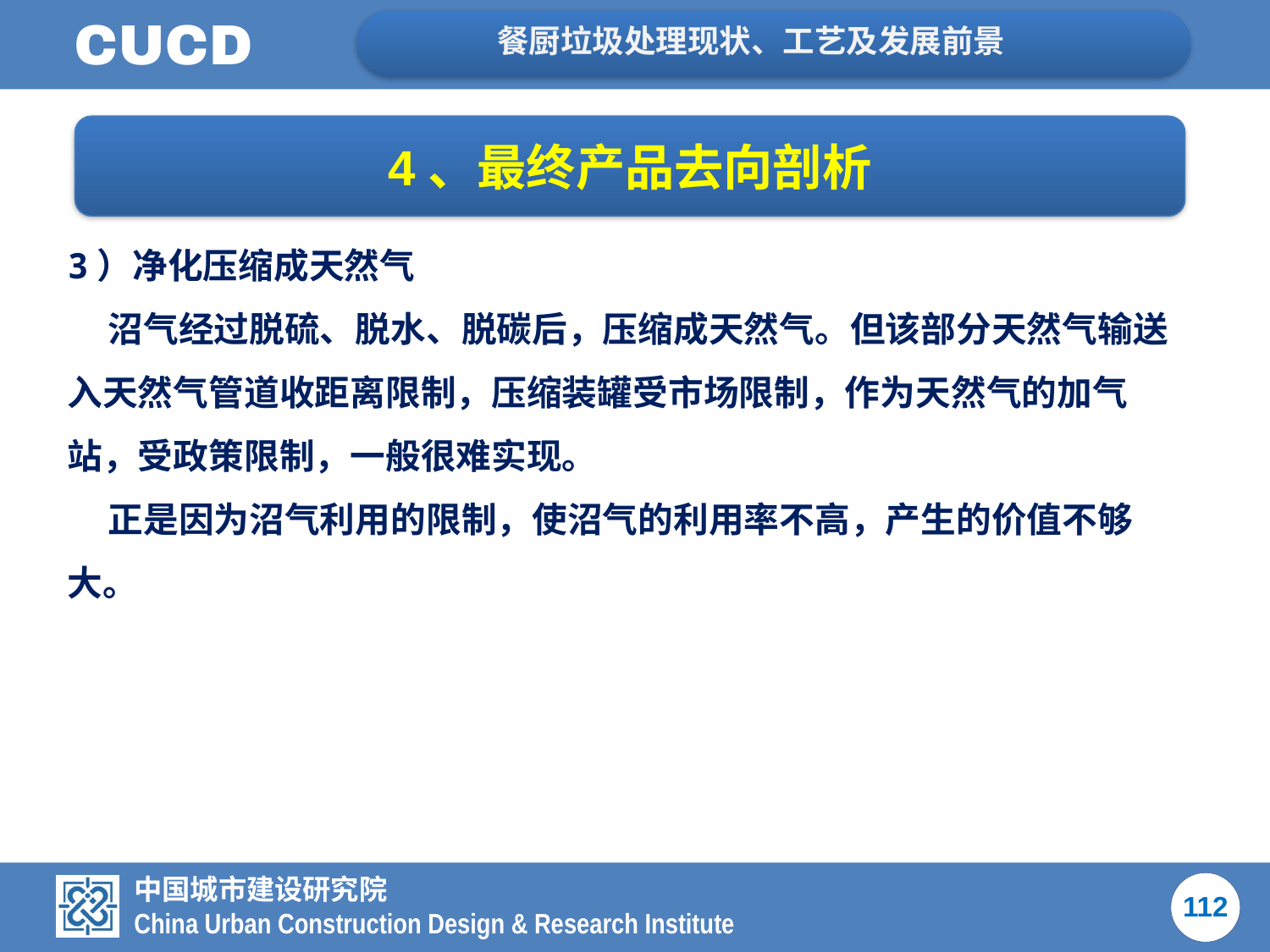

4、最终产品去向剖析
3）净化压缩成天然气
    沼气经过脱硫、脱水、脱碳后，压缩成天然气。但该部分天然气输送入天然气管道收距离限制，压缩装罐受市场限制，作为天然气的加气站，受政策限制，一般很难实现。
    正是因为沼气利用的限制，使沼气的利用率不高，产生的价值不够大。
112